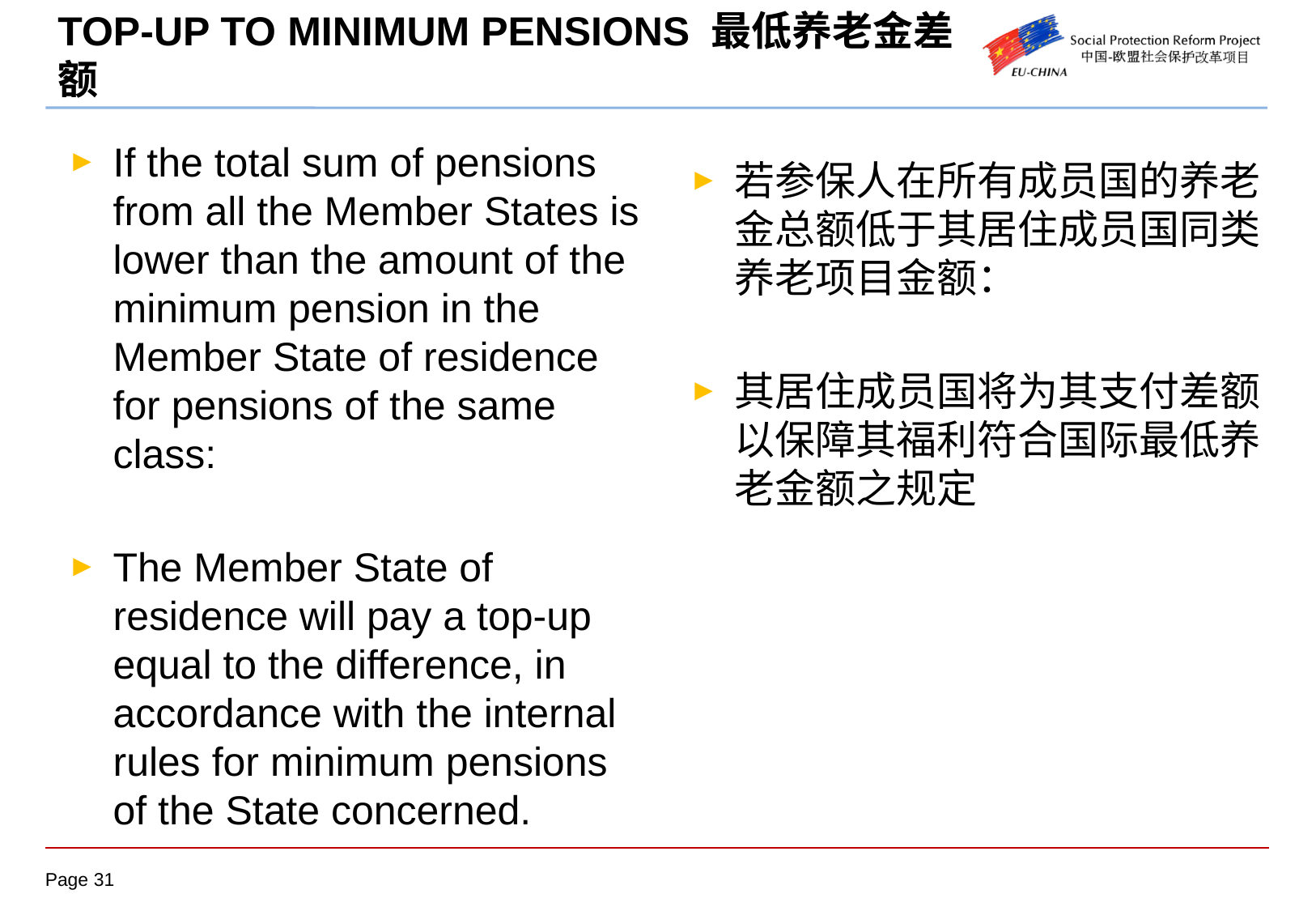

# TOP-UP TO MINIMUM PENSIONS 最低养老金差额
If the total sum of pensions from all the Member States is lower than the amount of the minimum pension in the Member State of residence for pensions of the same class:

The Member State of residence will pay a top-up equal to the difference, in accordance with the internal rules for minimum pensions of the State concerned.

若参保人在所有成员国的养老金总额低于其居住成员国同类养老项目金额：

其居住成员国将为其支付差额以保障其福利符合国际最低养老金额之规定